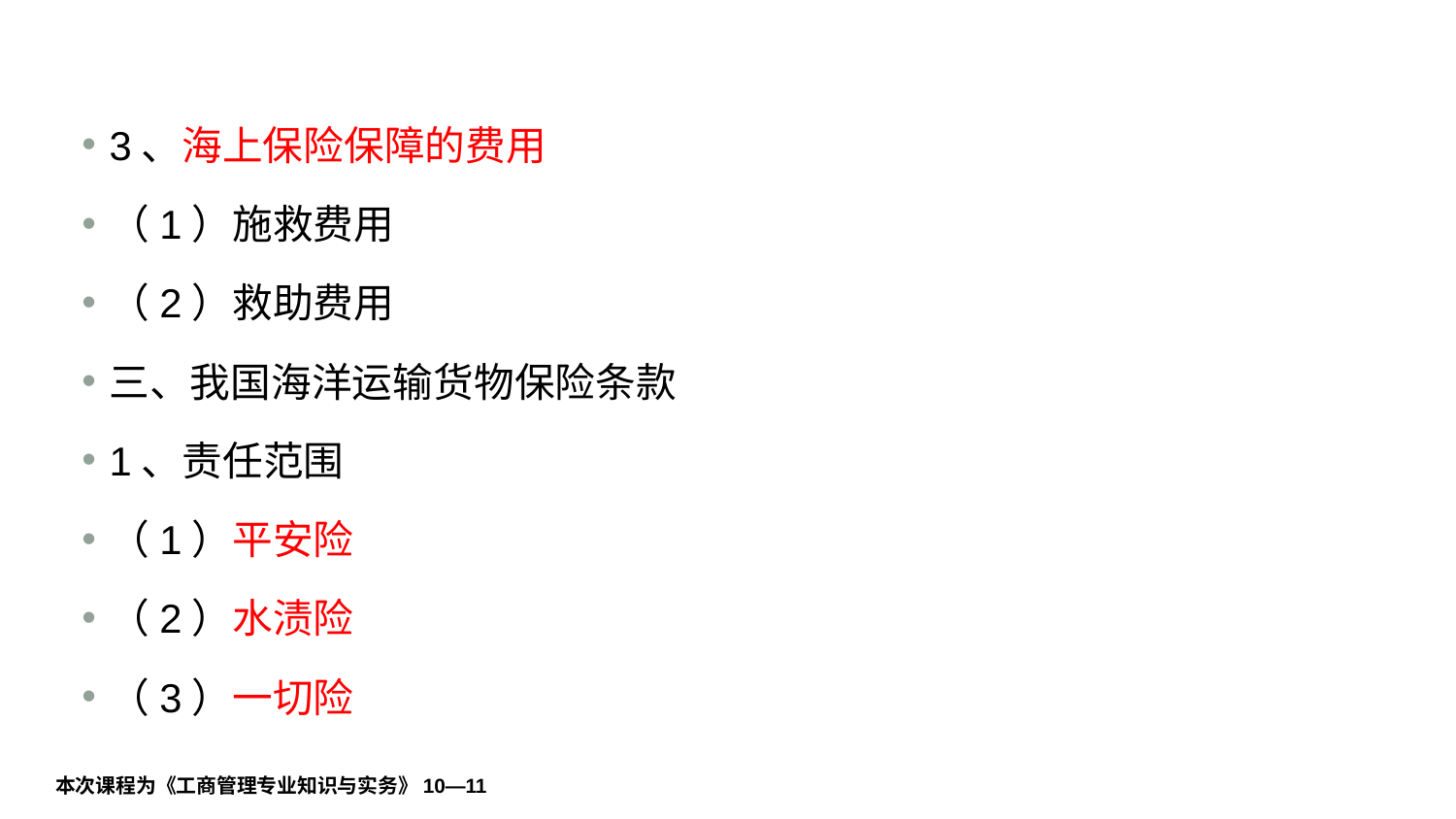

#
3、海上保险保障的费用
（1）施救费用
（2）救助费用
三、我国海洋运输货物保险条款
1、责任范围
（1）平安险
（2）水渍险
（3）一切险